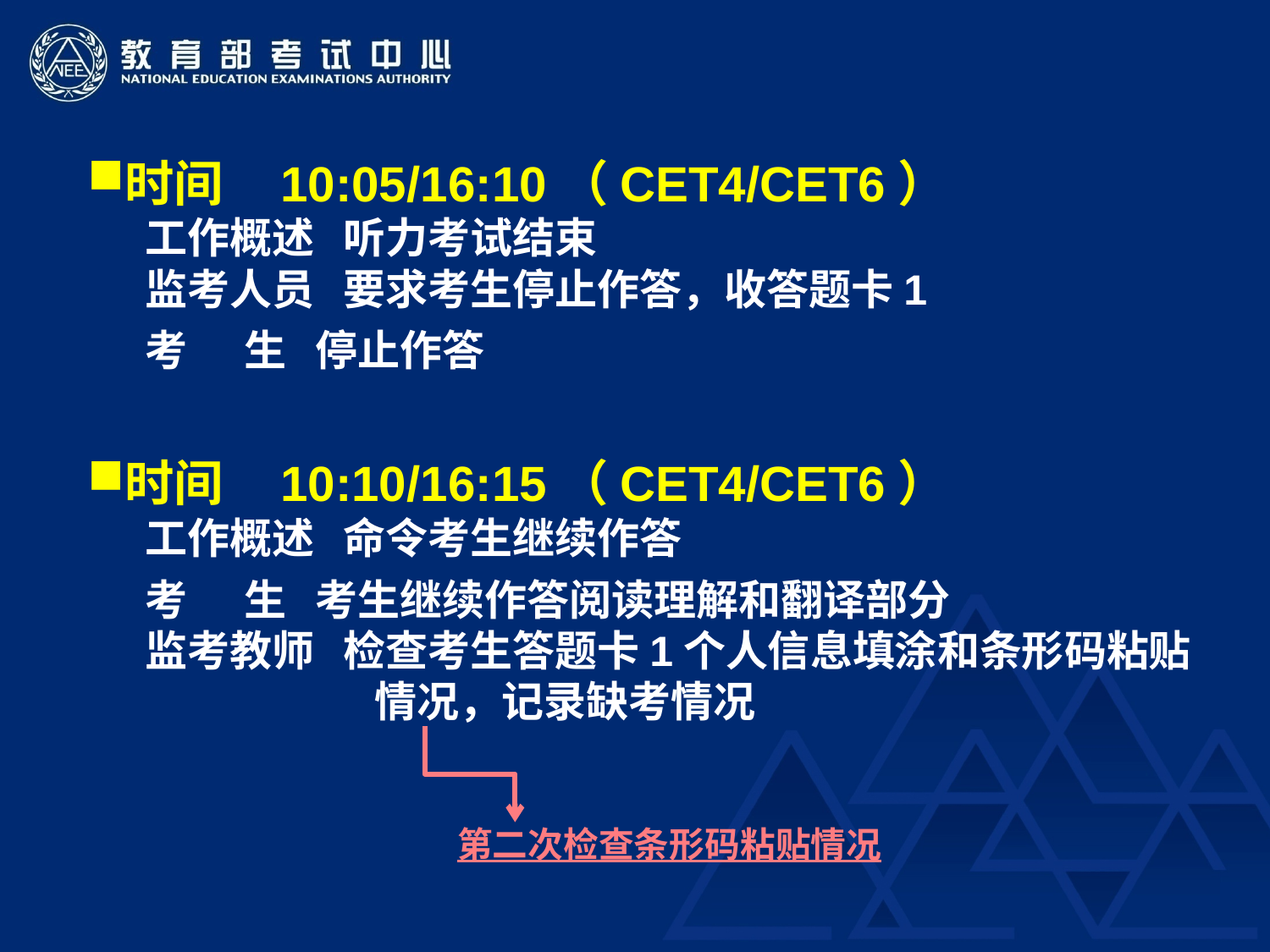

时间    10:05/16:10（CET4/CET6）
     工作概述   听力考试结束
     监考人员   要求考生停止作答，收答题卡1
     考      生   停止作答

时间    10:10/16:15（CET4/CET6）
     工作概述   命令考生继续作答
     考      生   考生继续作答阅读理解和翻译部分
     监考教师   检查考生答题卡1个人信息填涂和条形码粘贴情况，记录缺考情况
第二次检查条形码粘贴情况